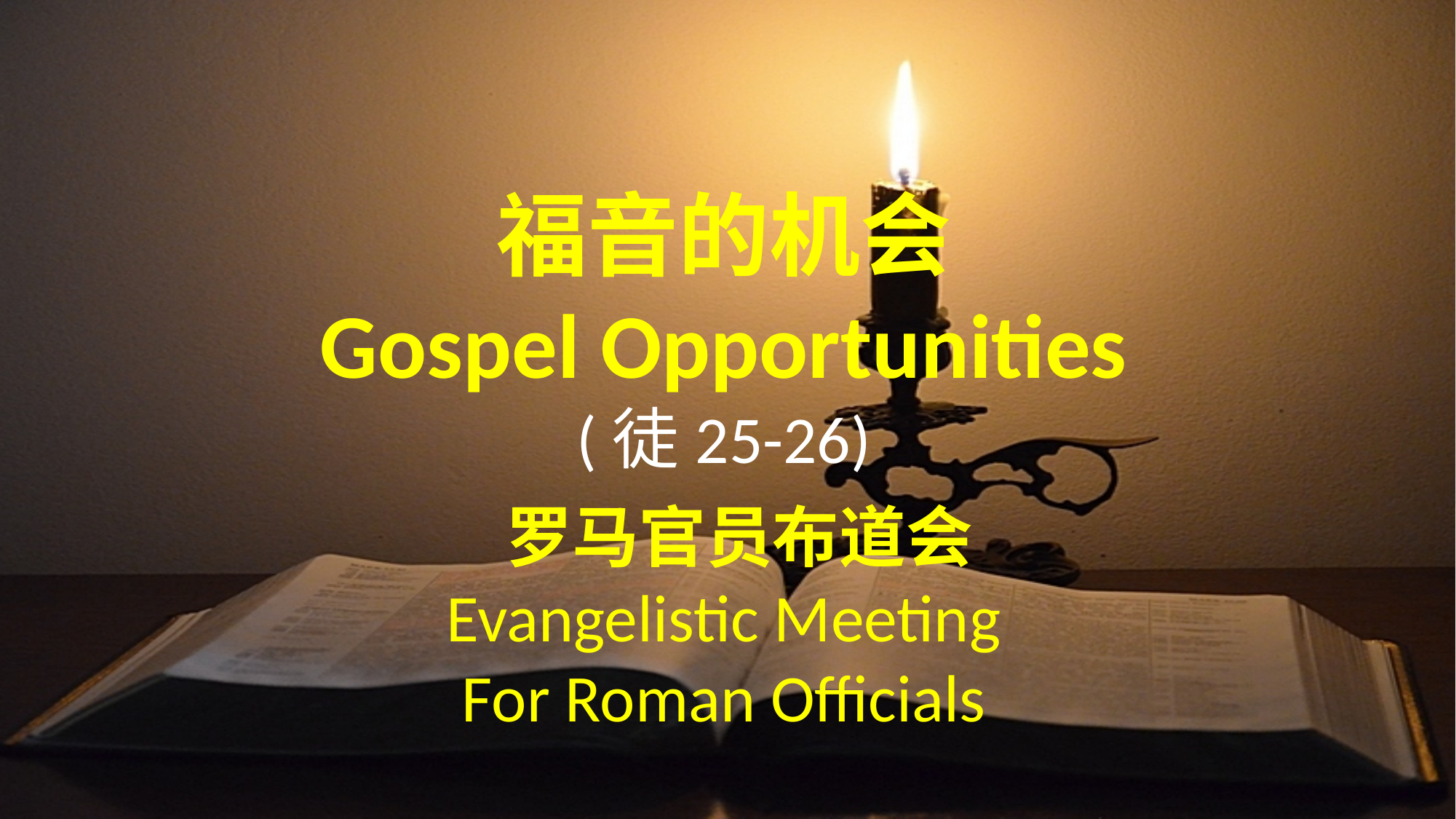

福音的机会
Gospel Opportunities
(徒25-26)
 罗马官员布道会
Evangelistic Meeting
For Roman Officials